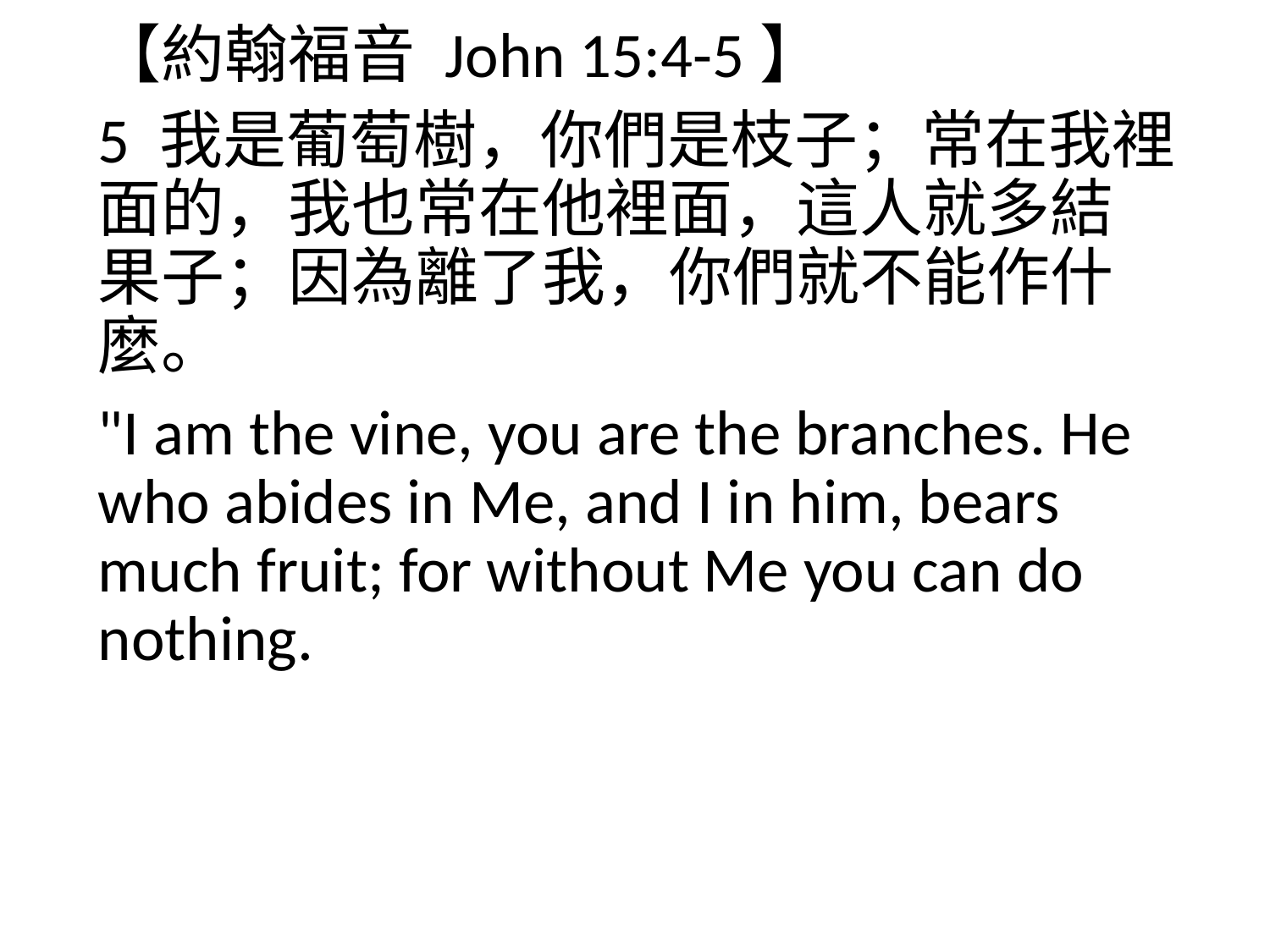

【約翰福音 John 15:4-5】
5 我是葡萄樹，你們是枝子；常在我裡面的，我也常在他裡面，這人就多結果子；因為離了我，你們就不能作什麼。
"I am the vine, you are the branches. He who abides in Me, and I in him, bears much fruit; for without Me you can do nothing.